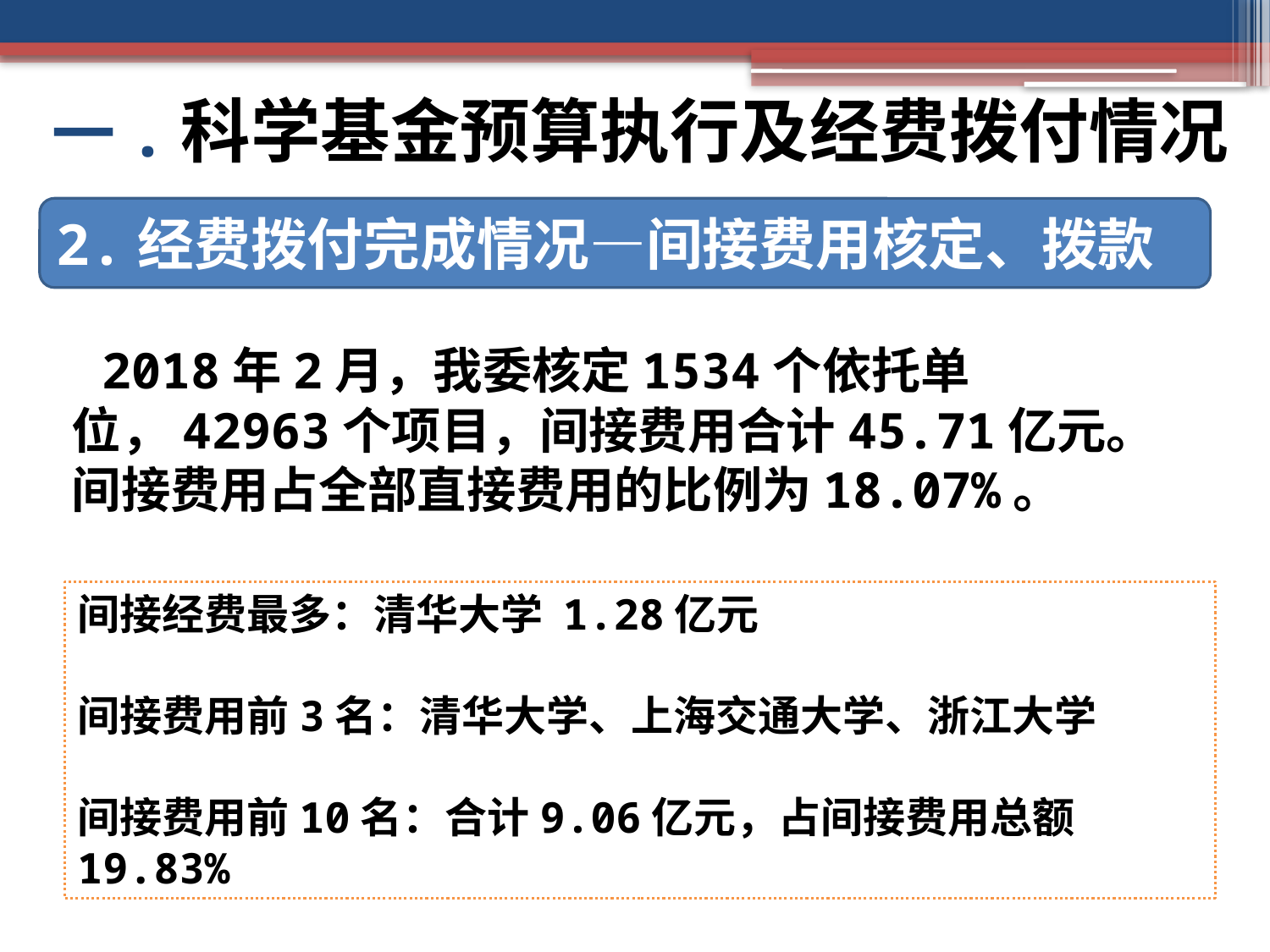

一.科学基金预算执行及经费拨付情况
2.经费拨付完成情况—间接费用核定、拨款
 2018年2月，我委核定1534个依托单位，42963个项目，间接费用合计45.71亿元。间接费用占全部直接费用的比例为18.07%。
间接经费最多：清华大学 1.28亿元

间接费用前3名：清华大学、上海交通大学、浙江大学

间接费用前10名：合计9.06亿元，占间接费用总额19.83%